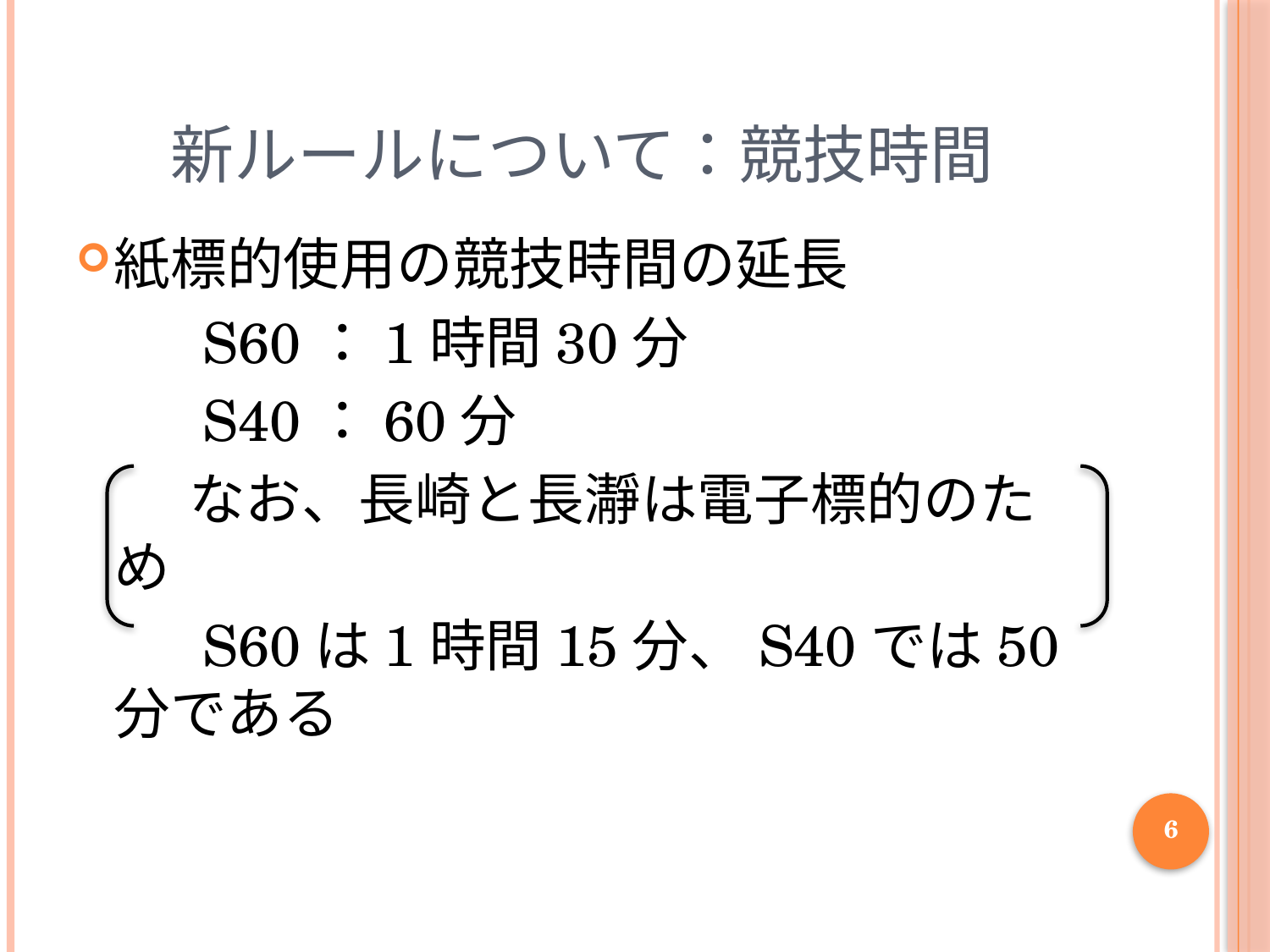

# 新ルールについて：競技時間
紙標的使用の競技時間の延長
　　S60：1時間30分
　　S40：60分
　　なお、長崎と長瀞は電子標的のため
　　S60は1時間15分、S40では50分である

6